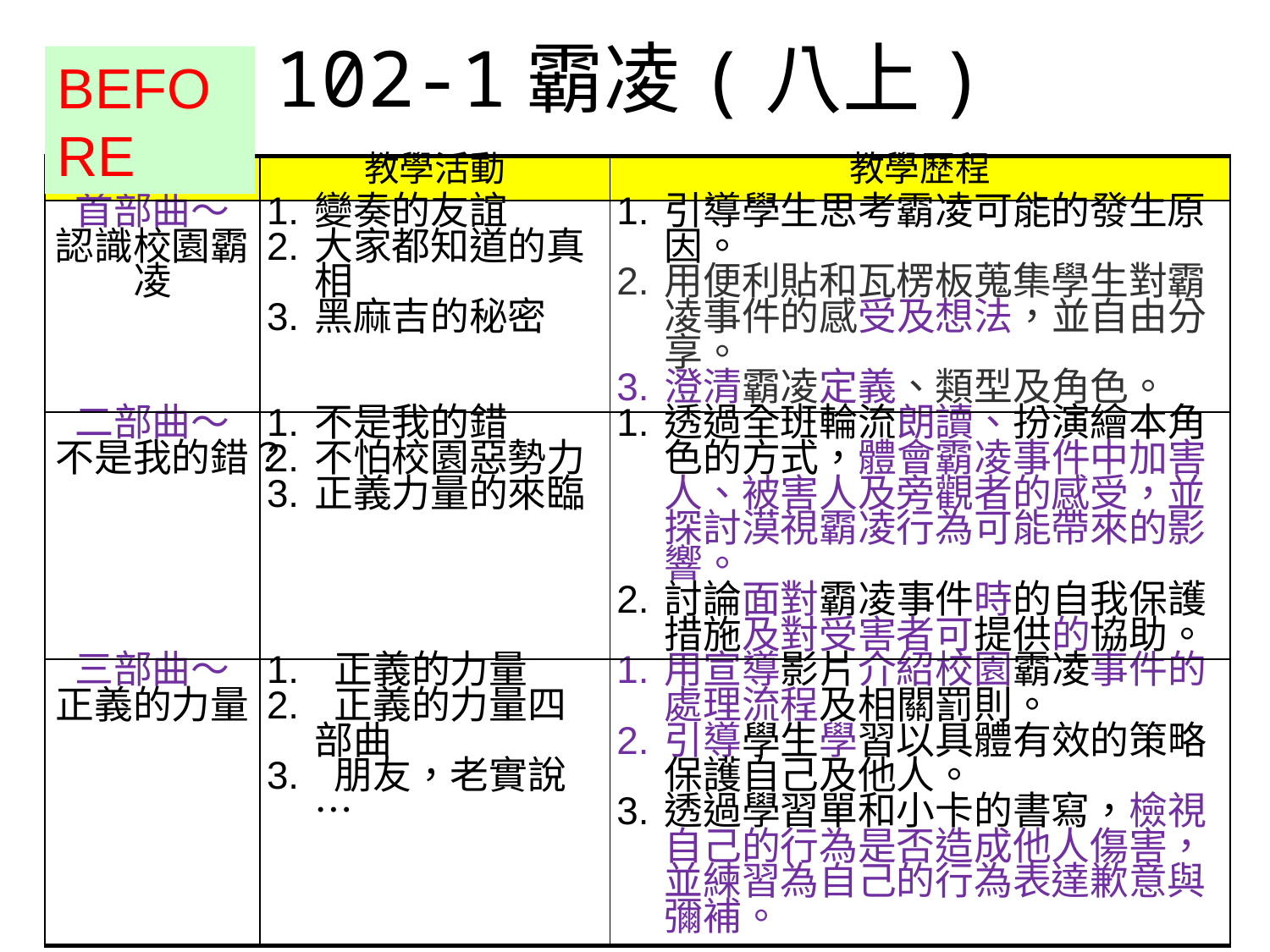

102-1霸凌(八上)
BEFORE
| 活動名稱 | 教學活動 | 教學歷程 |
| --- | --- | --- |
| 首部曲～ 認識校園霸凌 | 變奏的友誼 大家都知道的真相 黑麻吉的秘密 | 引導學生思考霸凌可能的發生原因。 用便利貼和瓦楞板蒐集學生對霸凌事件的感受及想法，並自由分享。 澄清霸凌定義、類型及角色。 |
| 二部曲～ 不是我的錯？ | 不是我的錯 不怕校園惡勢力 正義力量的來臨 | 透過全班輪流朗讀、扮演繪本角色的方式，體會霸凌事件中加害人、被害人及旁觀者的感受，並探討漠視霸凌行為可能帶來的影響。 討論面對霸凌事件時的自我保護措施及對受害者可提供的協助。 |
| 三部曲～ 正義的力量 | 正義的力量 正義的力量四部曲 朋友，老實說… | 用宣導影片介紹校園霸凌事件的處理流程及相關罰則。 引導學生學習以具體有效的策略保護自己及他人。 透過學習單和小卡的書寫，檢視自己的行為是否造成他人傷害，並練習為自己的行為表達歉意與彌補。 |